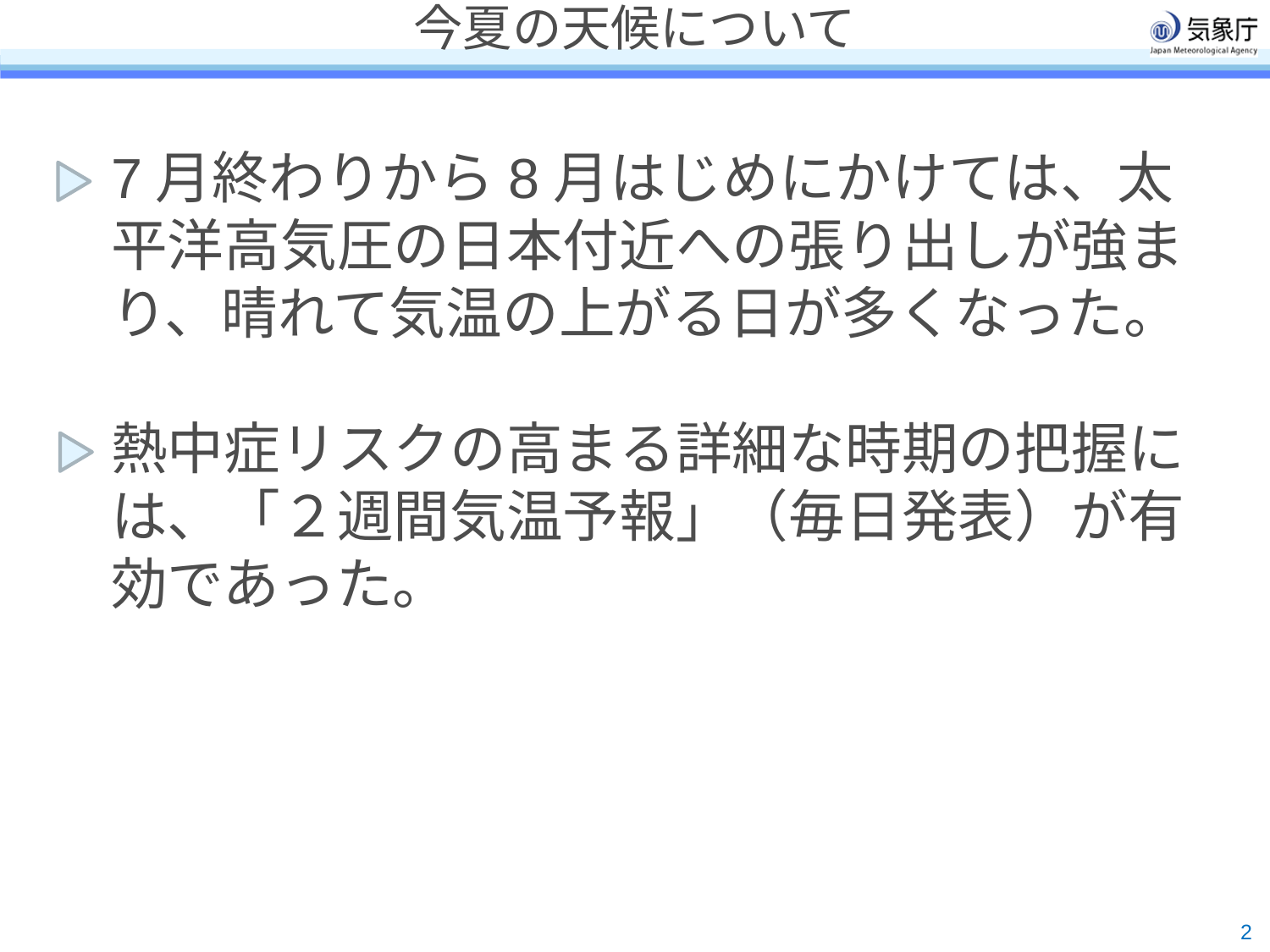

今夏の天候について
7月終わりから8月はじめにかけては、太平洋高気圧の日本付近への張り出しが強まり、晴れて気温の上がる日が多くなった。

熱中症リスクの高まる詳細な時期の把握には、「２週間気温予報」（毎日発表）が有効であった。

2